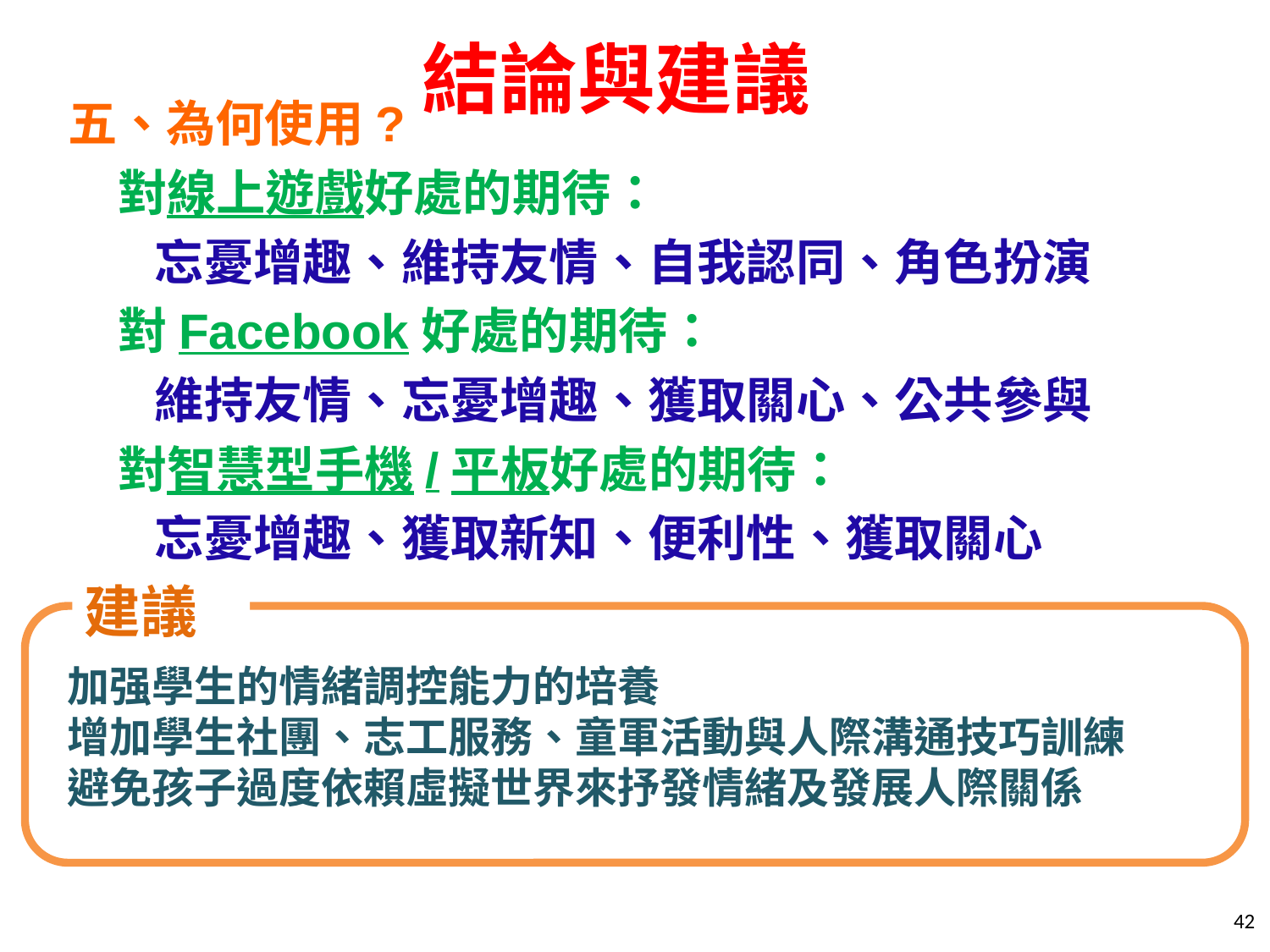

# 結論與建議
五、為何使用?
對線上遊戲好處的期待：
忘憂增趣、維持友情、自我認同、角色扮演
對Facebook好處的期待：
維持友情、忘憂增趣、獲取關心、公共參與
對智慧型手機/平板好處的期待：
忘憂增趣、獲取新知、便利性、獲取關心

建議

加强學生的情緒調控能力的培養
增加學生社團、志工服務、童軍活動與人際溝通技巧訓練
避免孩子過度依賴虛擬世界來抒發情緒及發展人際關係
42